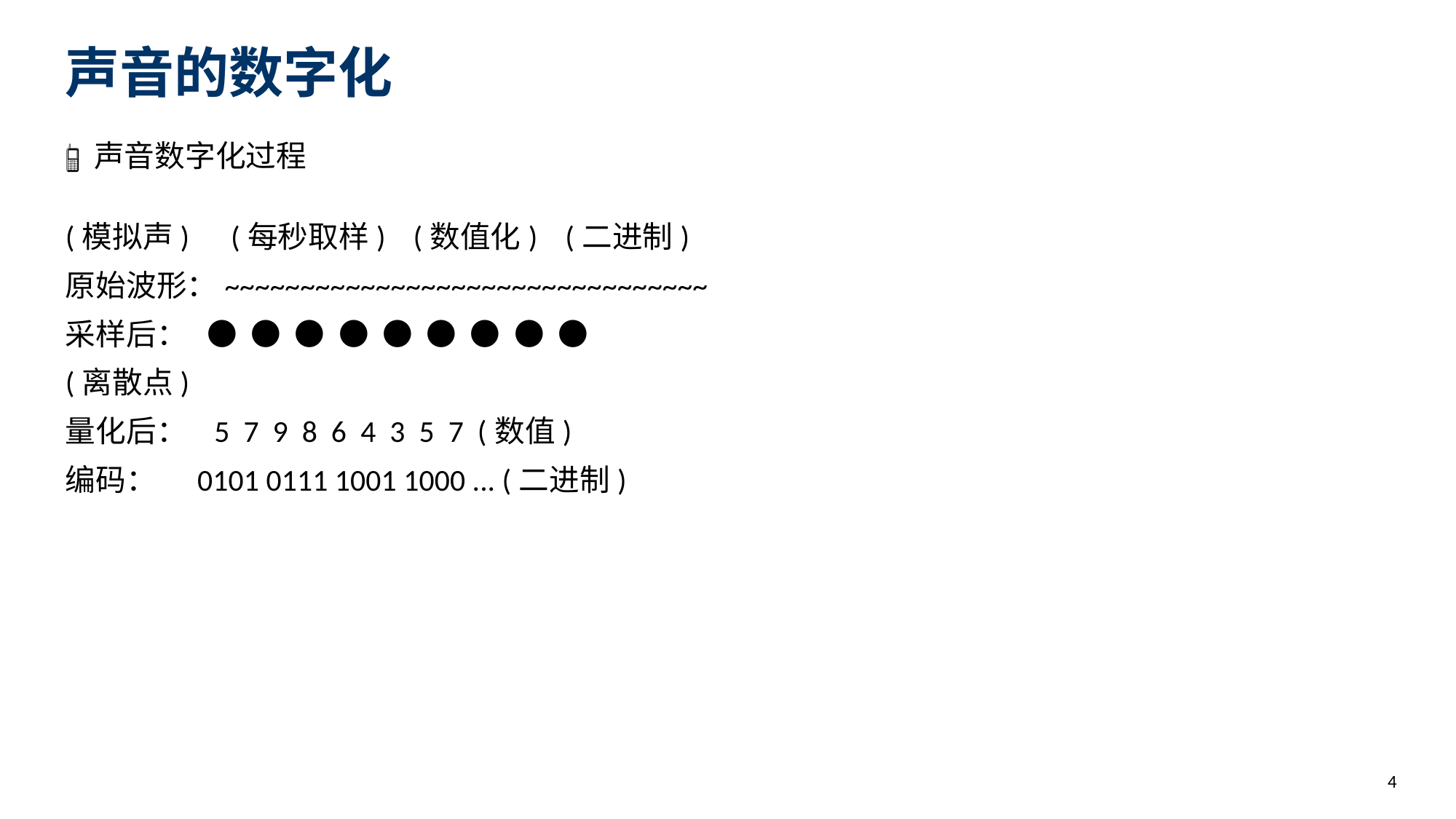

声音的数字化
📱 声音数字化过程

(模拟声)      (每秒取样)    (数值化)    (二进制)
原始波形：~~~~~~~~~~~~~~~~~~~~~~~~~~~~~~~~
采样后：   ●  ●  ●  ●  ●  ●  ●  ●  ●
(离散点)
量化后：   5  7  9  8  6  4  3  5  7  (数值)
编码：     0101 0111 1001 1000 ... (二进制)
4